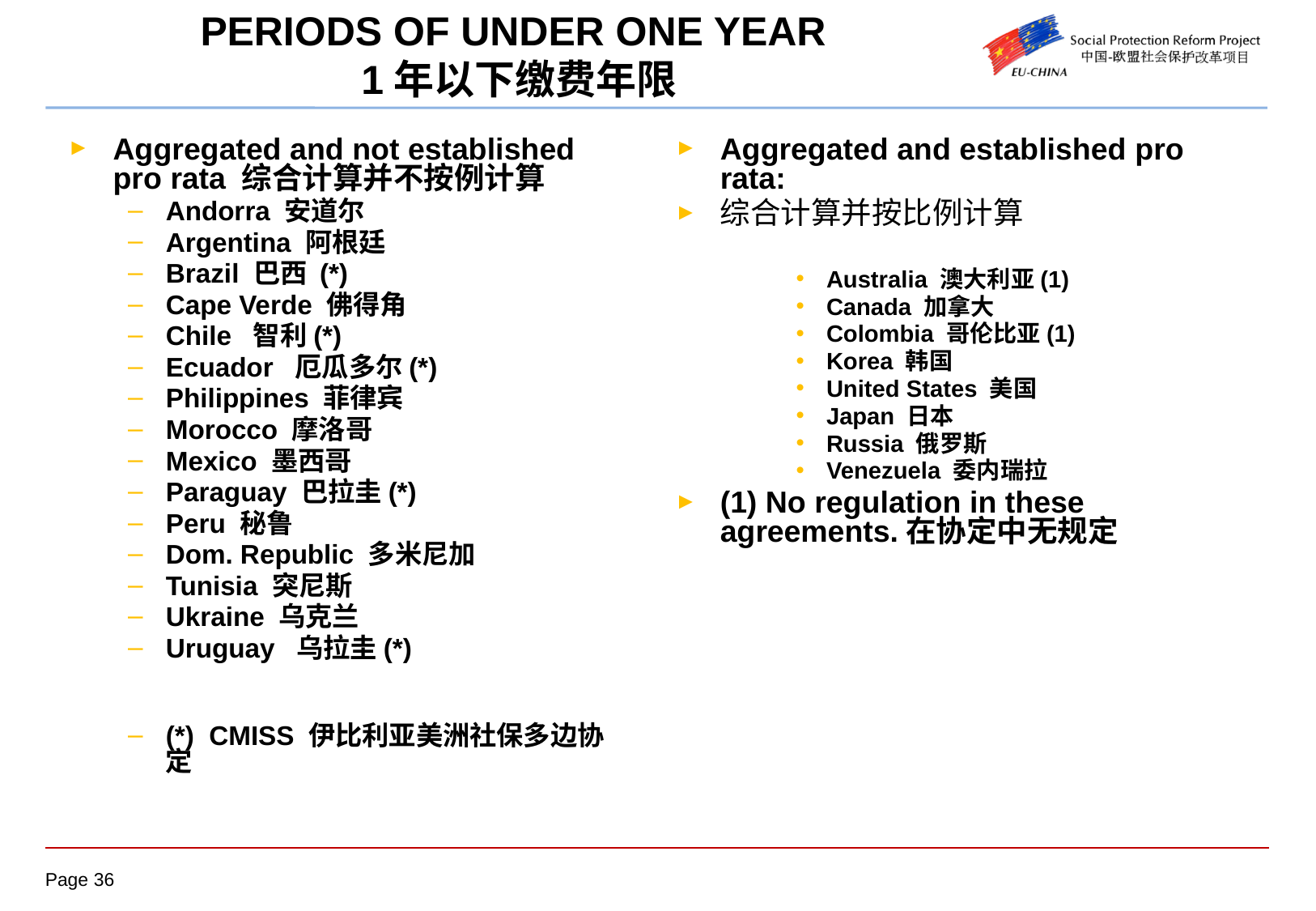

# PERIODS OF UNDER ONE YEAR 1年以下缴费年限
Aggregated and not established pro rata 综合计算并不按例计算
Andorra 安道尔
Argentina 阿根廷
Brazil 巴西 (*)
Cape Verde 佛得角
Chile  智利(*)
Ecuador  厄瓜多尔(*)
Philippines 菲律宾
Morocco 摩洛哥
Mexico 墨西哥
Paraguay 巴拉圭(*)
Peru 秘鲁
Dom. Republic 多米尼加
Tunisia 突尼斯
Ukraine 乌克兰
Uruguay  乌拉圭(*)

(*)  CMISS 伊比利亚美洲社保多边协定

Aggregated and established pro rata:
综合计算并按比例计算

Australia 澳大利亚(1)
Canada 加拿大
Colombia 哥伦比亚(1)
Korea 韩国
United States 美国
Japan 日本
Russia 俄罗斯
Venezuela 委内瑞拉
(1) No regulation in these agreements.在协定中无规定